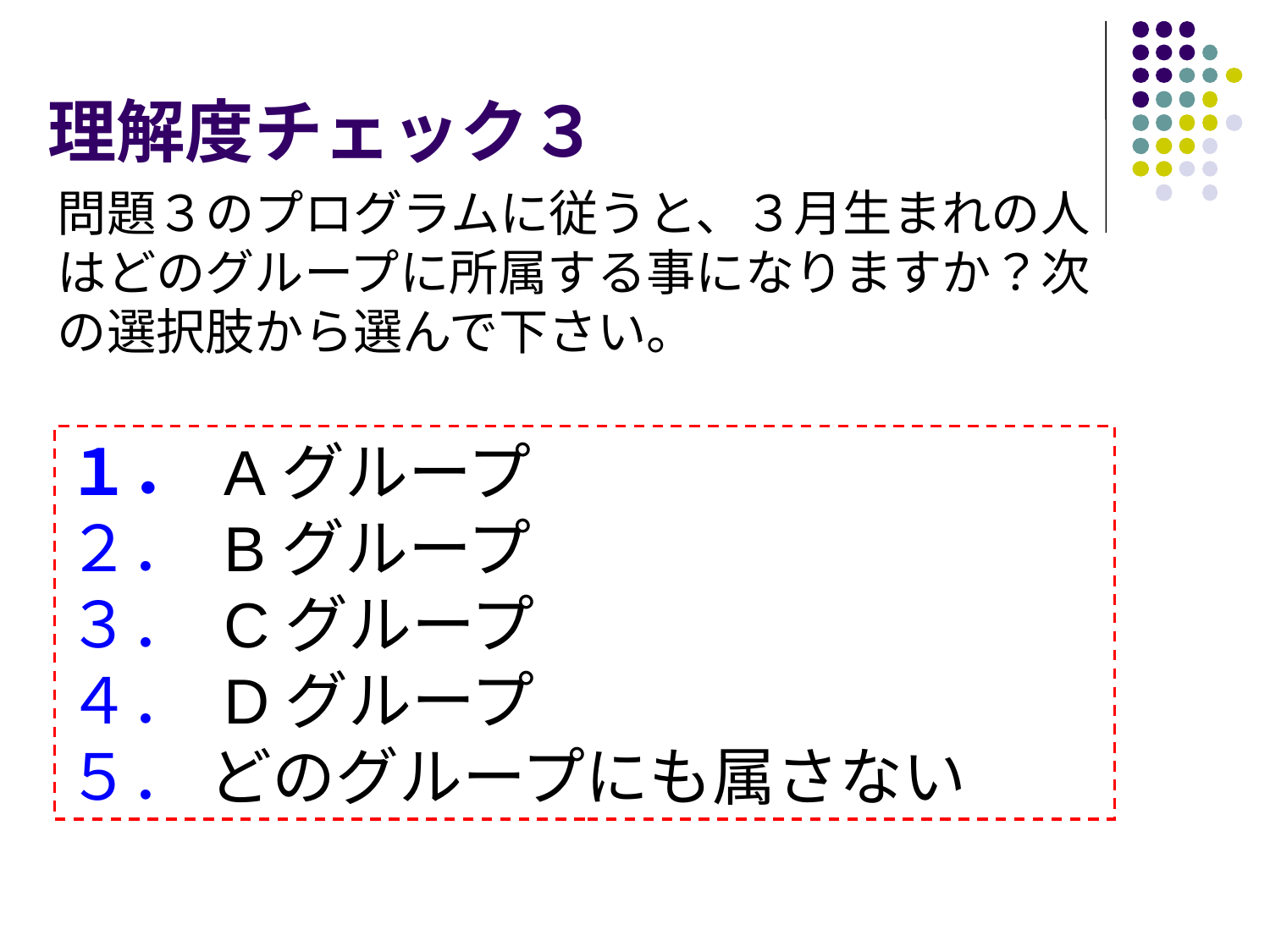

# 理解度チェック３
問題３のプログラムに従うと、３月生まれの人はどのグループに所属する事になりますか？次の選択肢から選んで下さい。
１． Aグループ
２． Bグループ
３． Cグループ
４． Dグループ
５． どのグループにも属さない